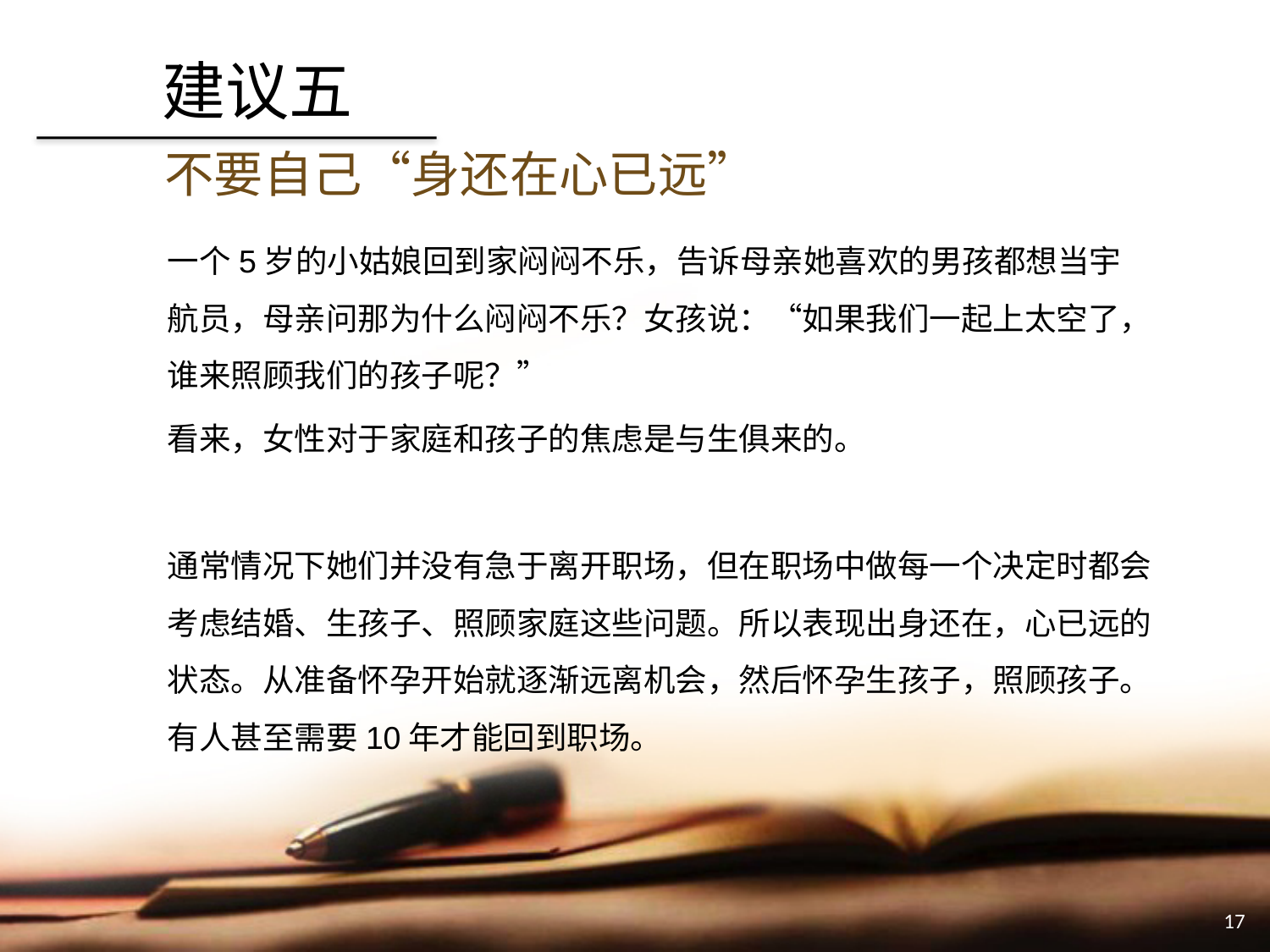

建议五

不要自己“身还在心已远”
一个5岁的小姑娘回到家闷闷不乐，告诉母亲她喜欢的男孩都想当宇航员，母亲问那为什么闷闷不乐？女孩说：“如果我们一起上太空了，谁来照顾我们的孩子呢？”
看来，女性对于家庭和孩子的焦虑是与生俱来的。

通常情况下她们并没有急于离开职场，但在职场中做每一个决定时都会考虑结婚、生孩子、照顾家庭这些问题。所以表现出身还在，心已远的状态。从准备怀孕开始就逐渐远离机会，然后怀孕生孩子，照顾孩子。有人甚至需要10年才能回到职场。